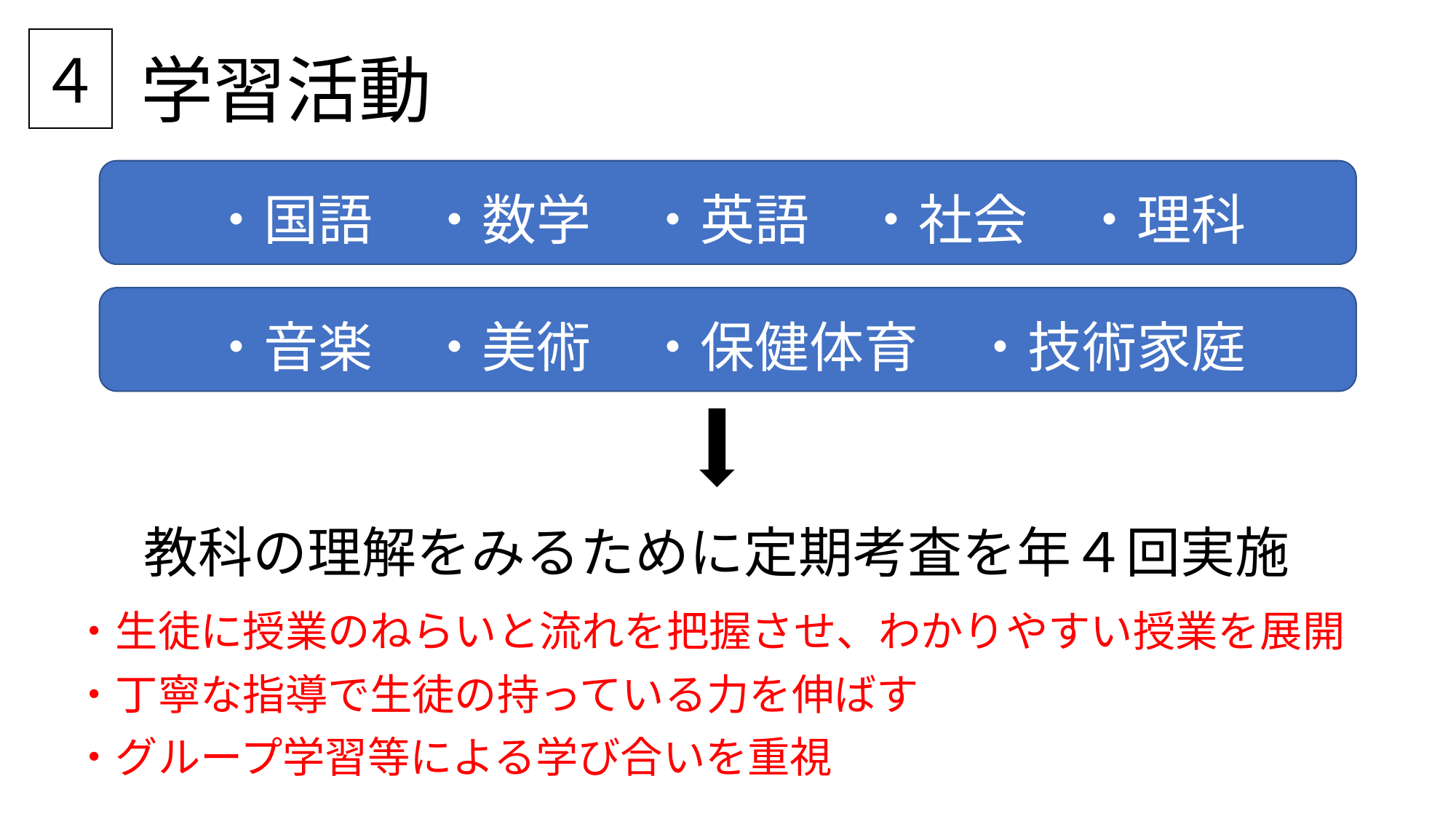

４
学習活動
・国語　・数学　・英語　・社会　・理科
・音楽　・美術　・保健体育　・技術家庭

教科の理解をみるために定期考査を年４回実施
・生徒に授業のねらいと流れを把握させ、わかりやすい授業を展開
・丁寧な指導で生徒の持っている力を伸ばす
・グループ学習等による学び合いを重視